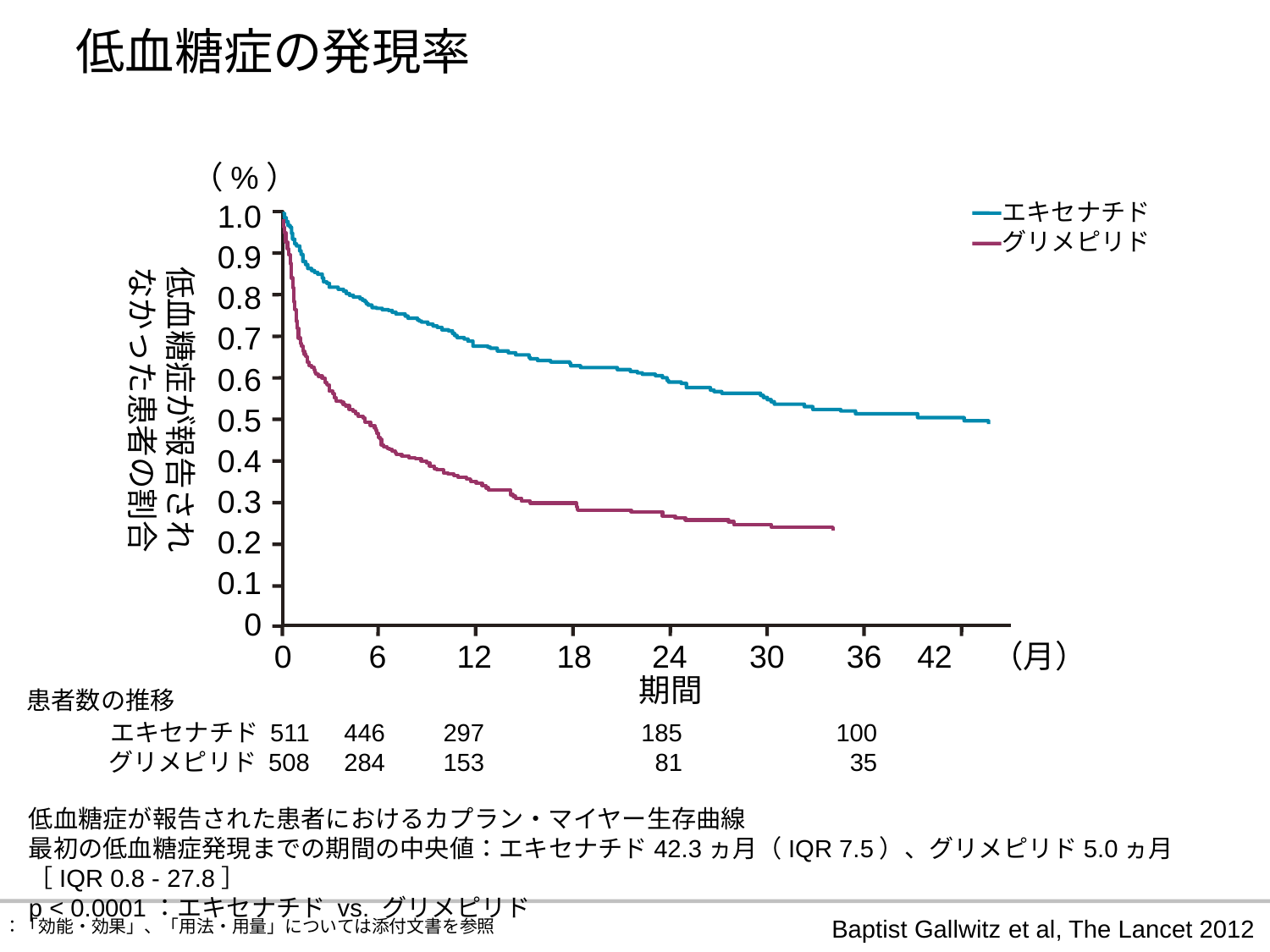

低血糖症の発現率
（%）
1.0
0.9
0.8
0.7
0.6
0.5
0.4
0.3
0.2
0.1
0
エキセナチド
グリメピリド

低血糖症が報告され
なかった患者の割合
0
6
12
18
24
30
36
42　（月）
期間
患者数の推移
エキセナチド 511
グリメピリド 508
446
284
297
153
185
81
100
35
低血糖症が報告された患者におけるカプラン・マイヤー生存曲線
最初の低血糖症発現までの期間の中央値：エキセナチド42.3ヵ月（IQR 7.5）、グリメピリド5.0ヵ月［IQR 0.8 - 27.8］
p < 0.0001：エキセナチド vs. グリメピリド
Baptist Gallwitz et al, The Lancet 2012
※：「効能・効果」、「用法・用量」については添付文書を参照